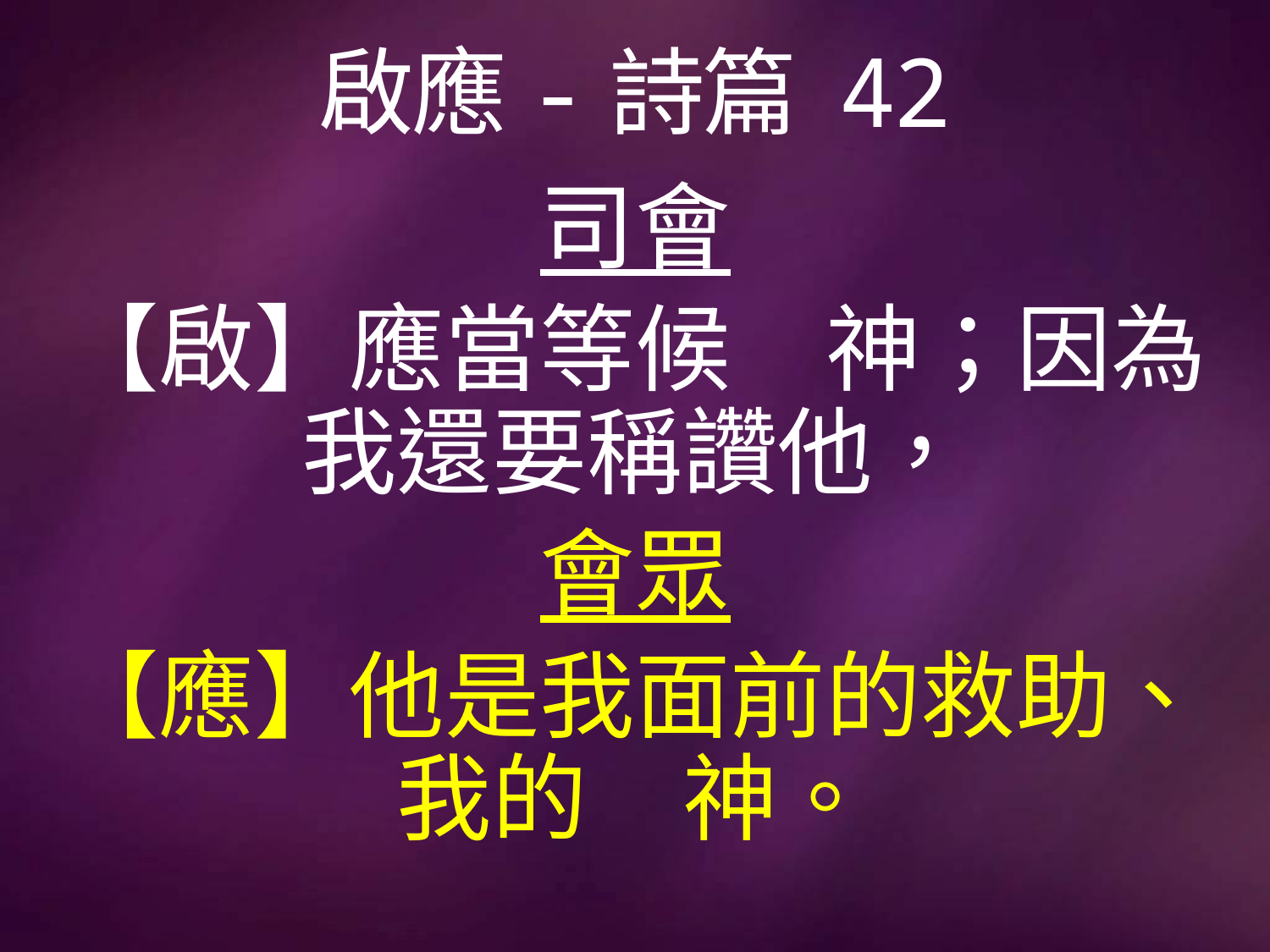

# 啟應-詩篇 42
司會
【啟】應當等候　神；因為我還要稱讚他，
會眾
【應】他是我面前的救助、我的　神。